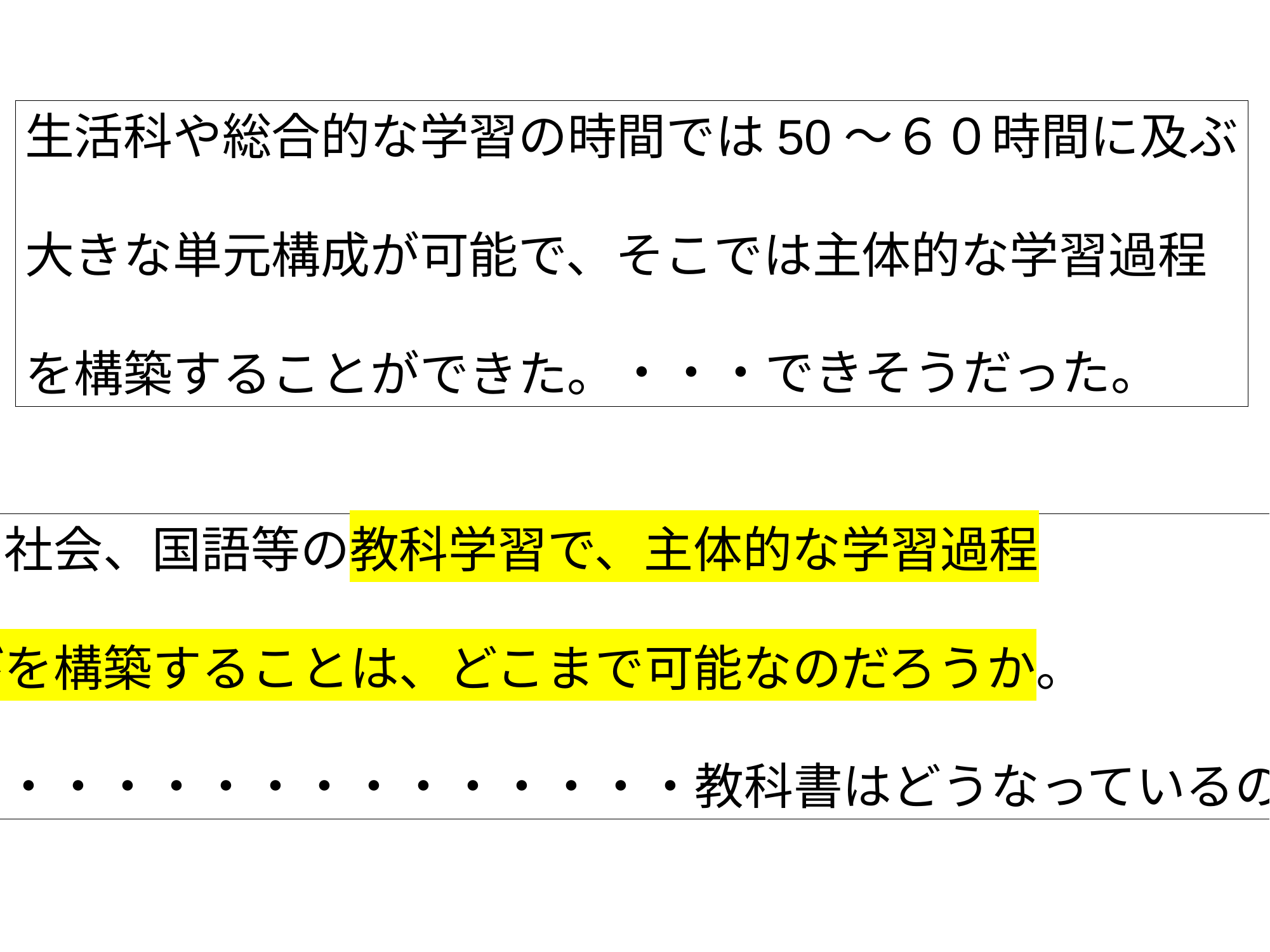

生活科や総合的な学習の時間では50～６０時間に及ぶ

大きな単元構成が可能で、そこでは主体的な学習過程

を構築することができた。
・・・できそうだった。
理科、社会、国語等の教科学習で、主体的な学習過程

で学びを構築することは、どこまで可能なのだろうか。

・・・・・・・・・・・・・・・・・教科書はどうなっているのだろう。